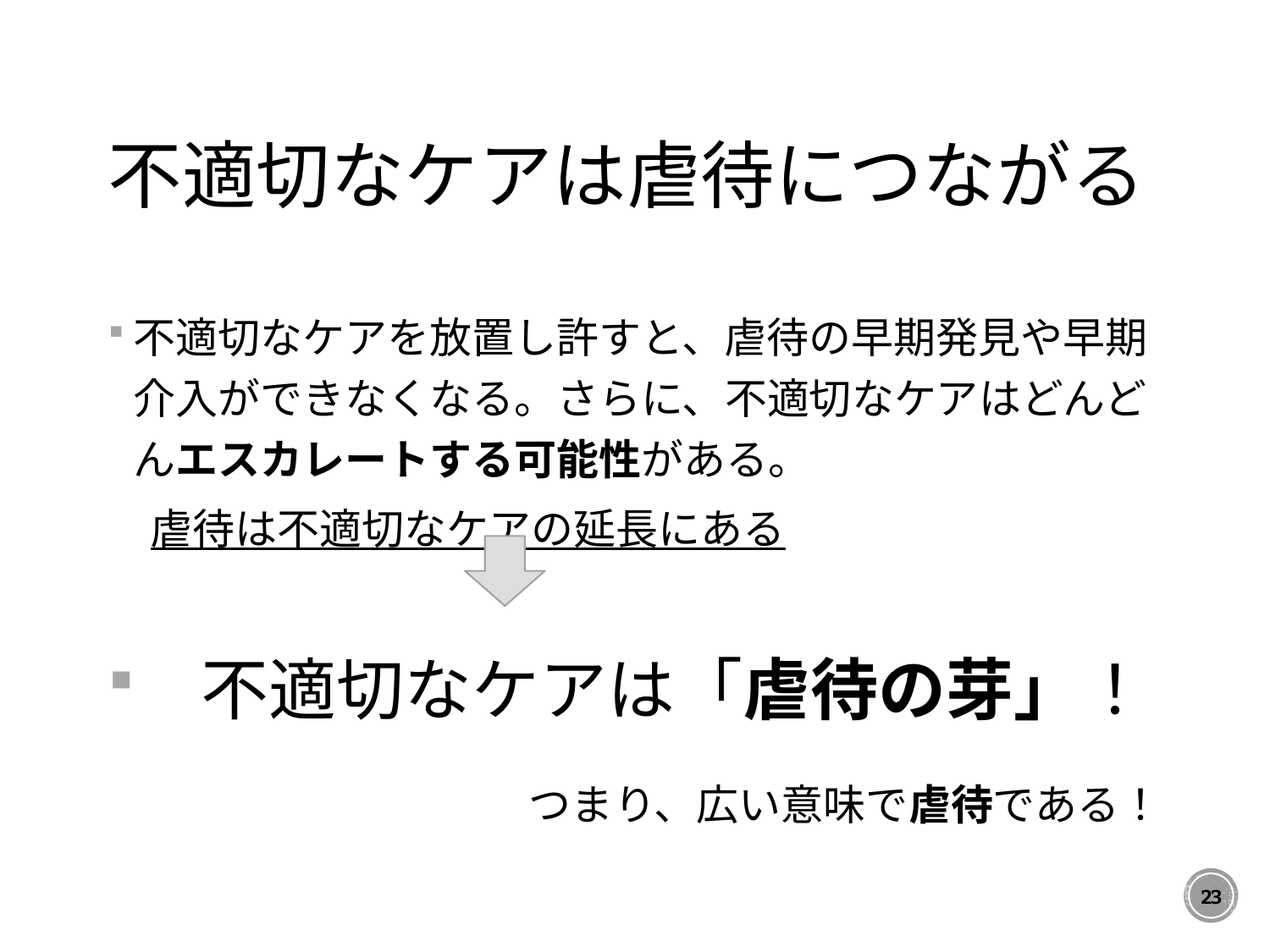

# 不適切なケアは虐待につながる
不適切なケアを放置し許すと、虐待の早期発見や早期介入ができなくなる。さらに、不適切なケアはどんどんエスカレートする可能性がある。
　虐待は不適切なケアの延長にある

　不適切なケアは「虐待の芽」！
　　　　つまり、広い意味で虐待である！

23